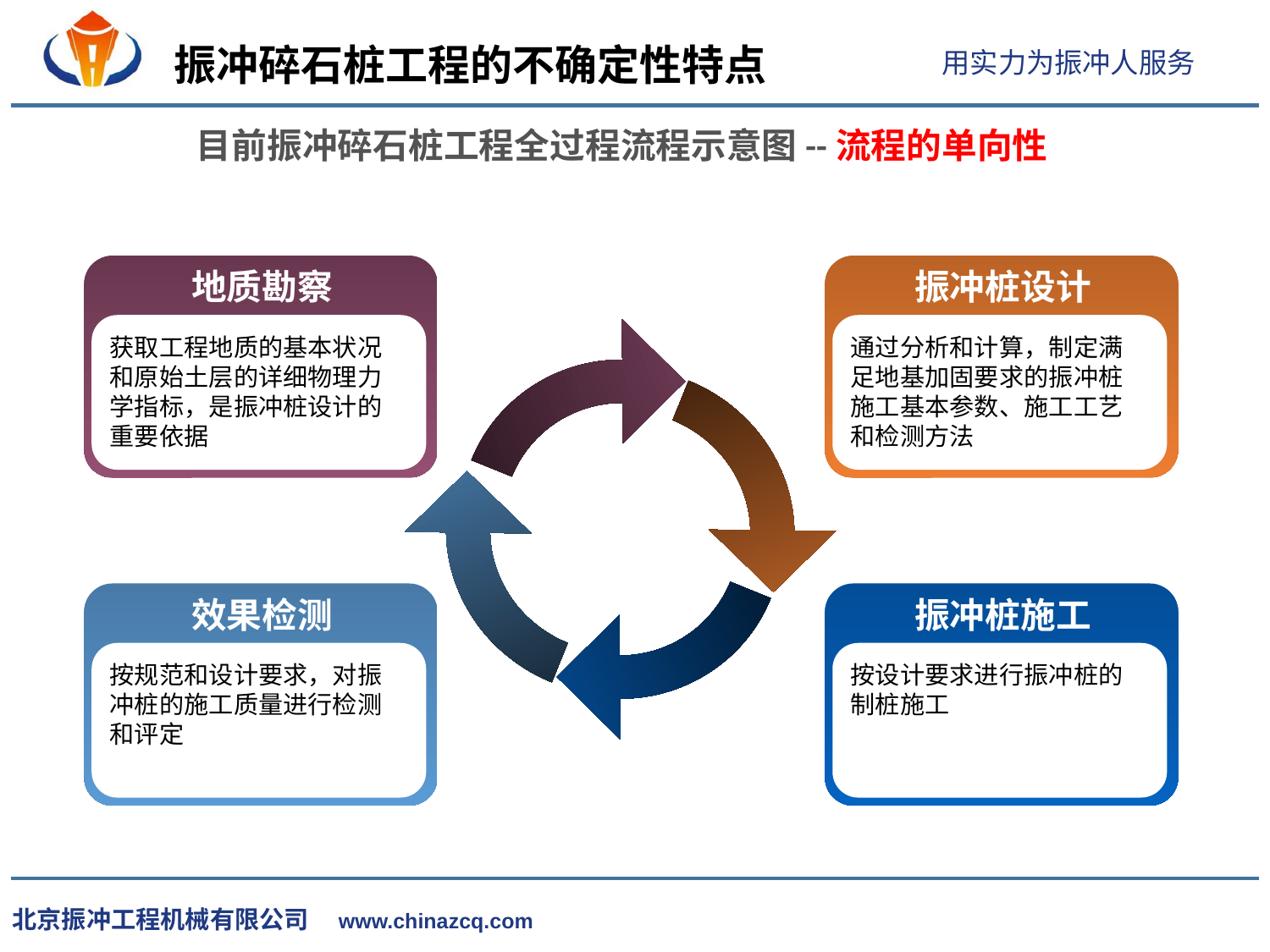

振冲碎石桩工程的不确定性特点
目前振冲碎石桩工程全过程流程示意图--流程的单向性

地质勘察
振冲桩设计

获取工程地质的基本状况和原始土层的详细物理力学指标，是振冲桩设计的重要依据
通过分析和计算，制定满足地基加固要求的振冲桩施工基本参数、施工工艺和检测方法

效果检测
振冲桩施工

按规范和设计要求，对振冲桩的施工质量进行检测和评定
按设计要求进行振冲桩的制桩施工